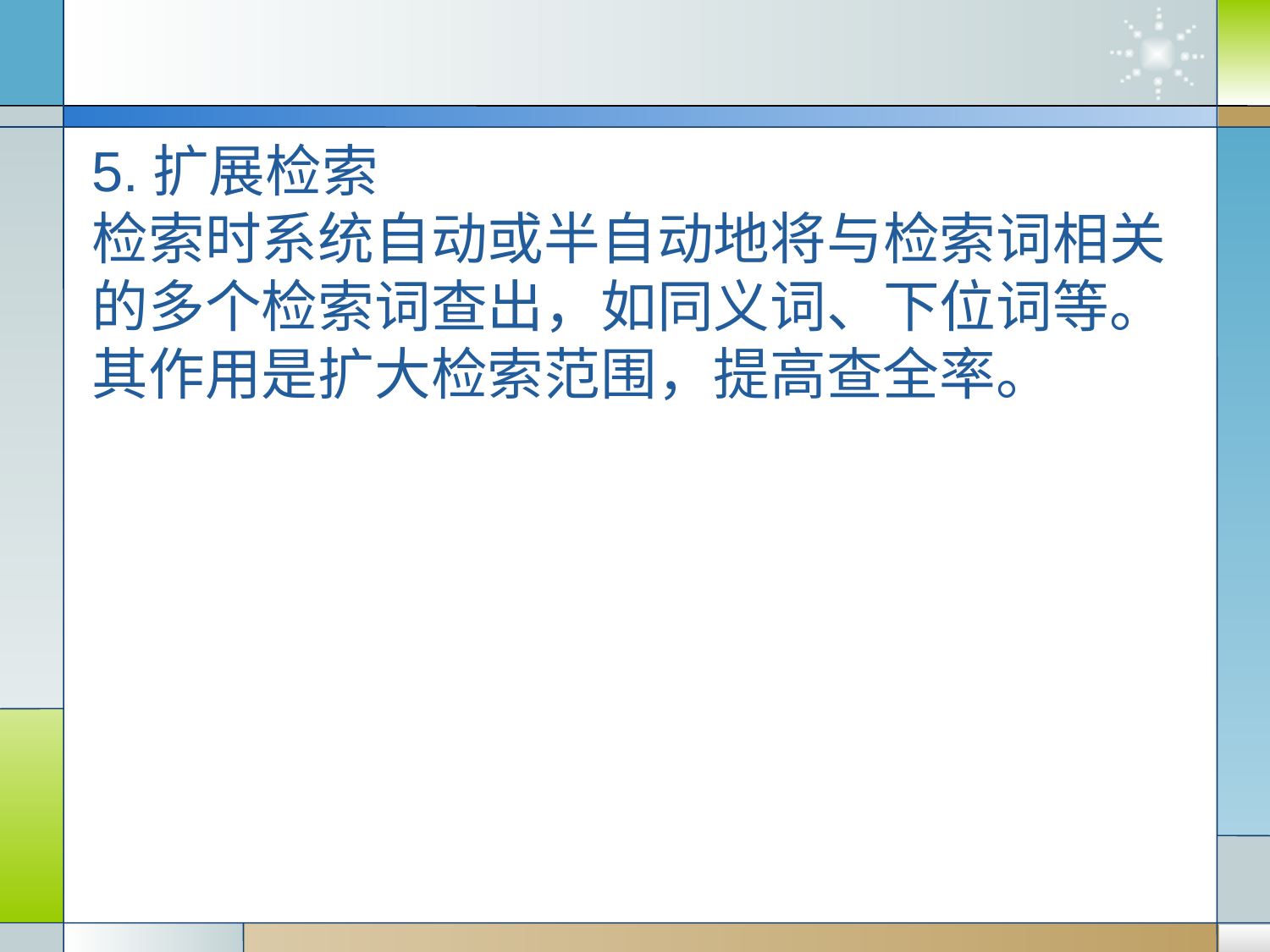

5.扩展检索
检索时系统自动或半自动地将与检索词相关的多个检索词查出，如同义词、下位词等。其作用是扩大检索范围，提高查全率。